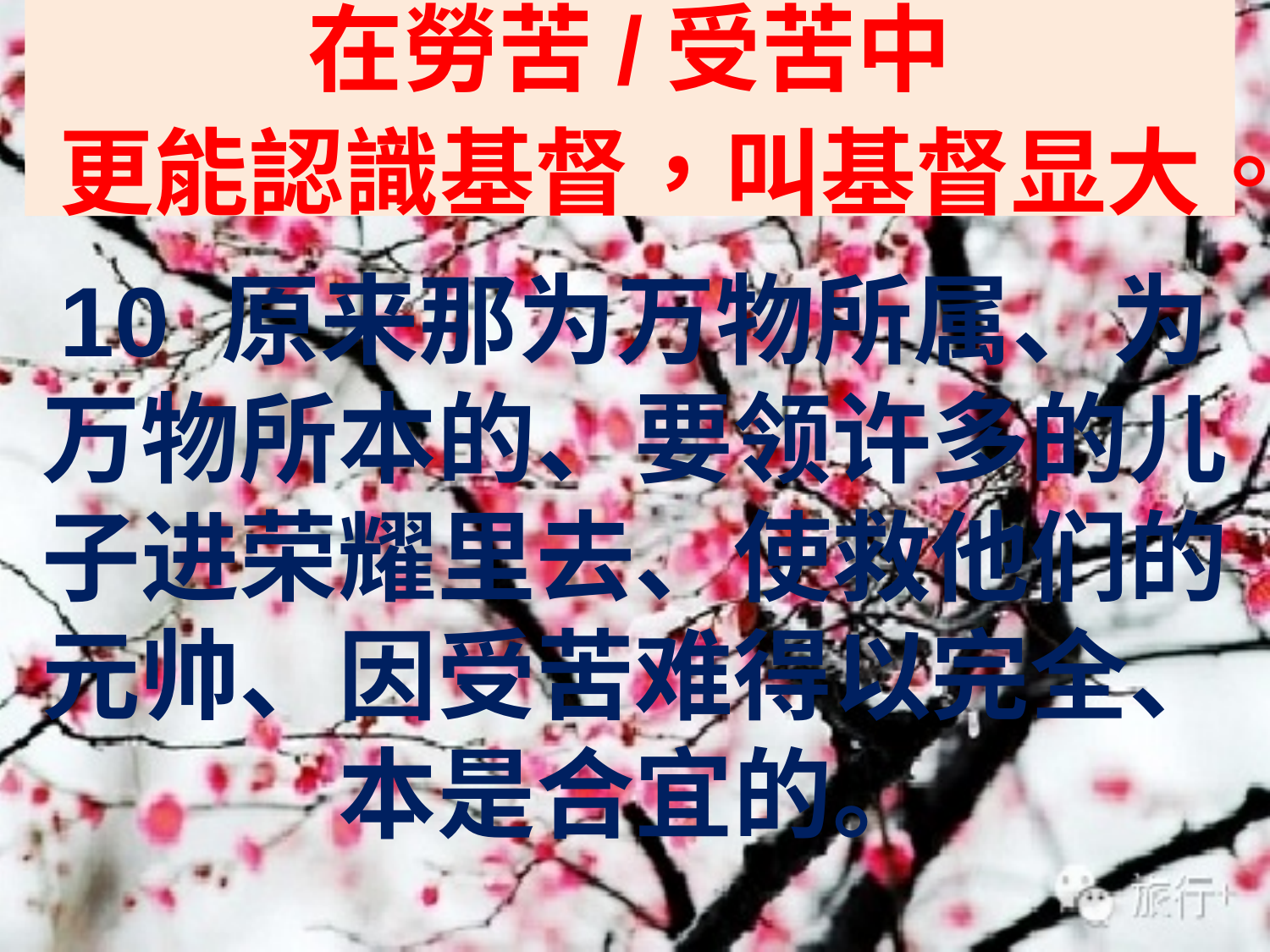

在勞苦/受苦中
更能認識基督，叫基督显大。
10 原来那为万物所属、为万物所本的、要领许多的儿子进荣耀里去、使救他们的元帅、因受苦难得以完全、本是合宜的。